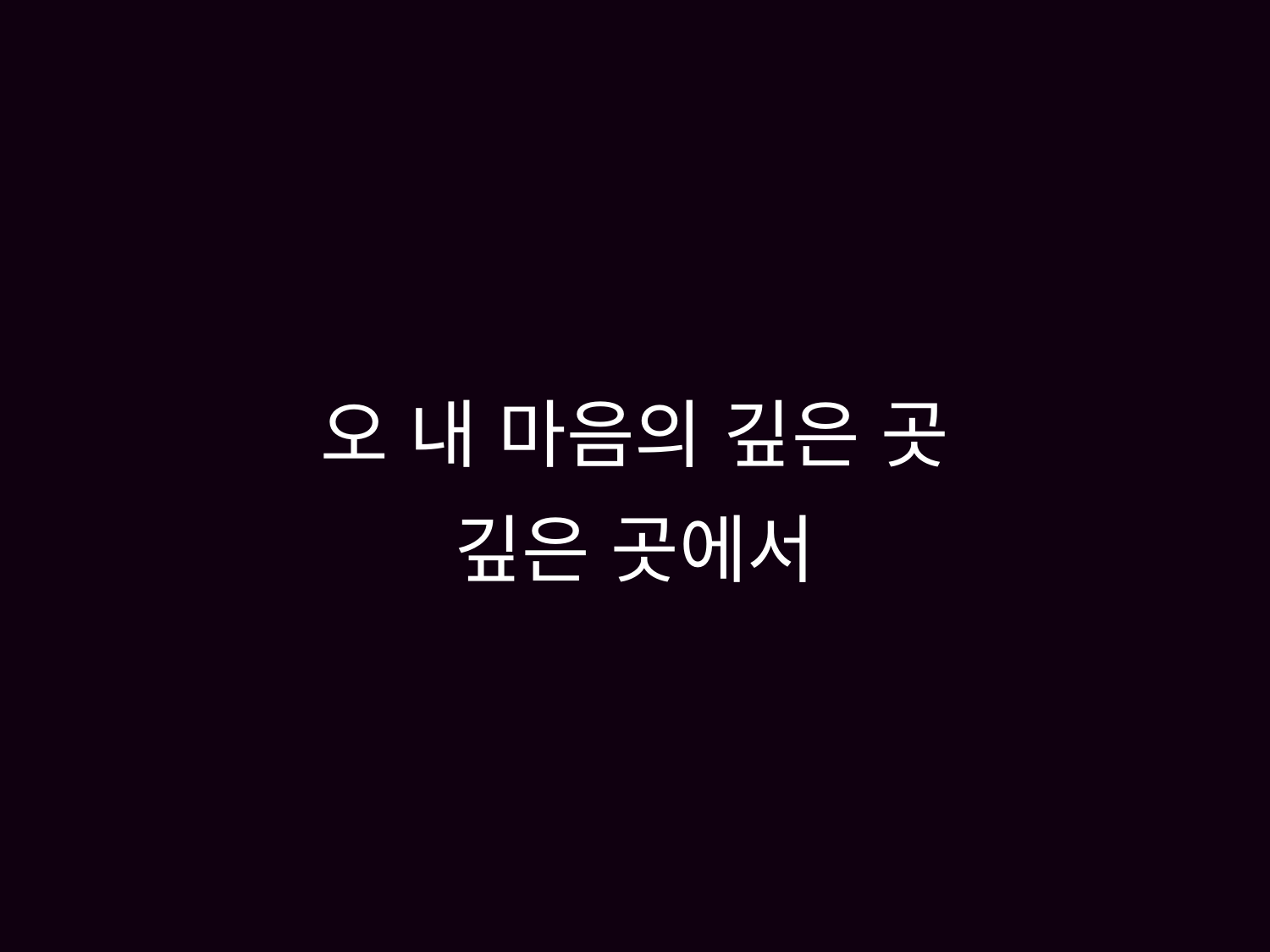

# 오 내 마음의 깊은 곳 깊은 곳에서